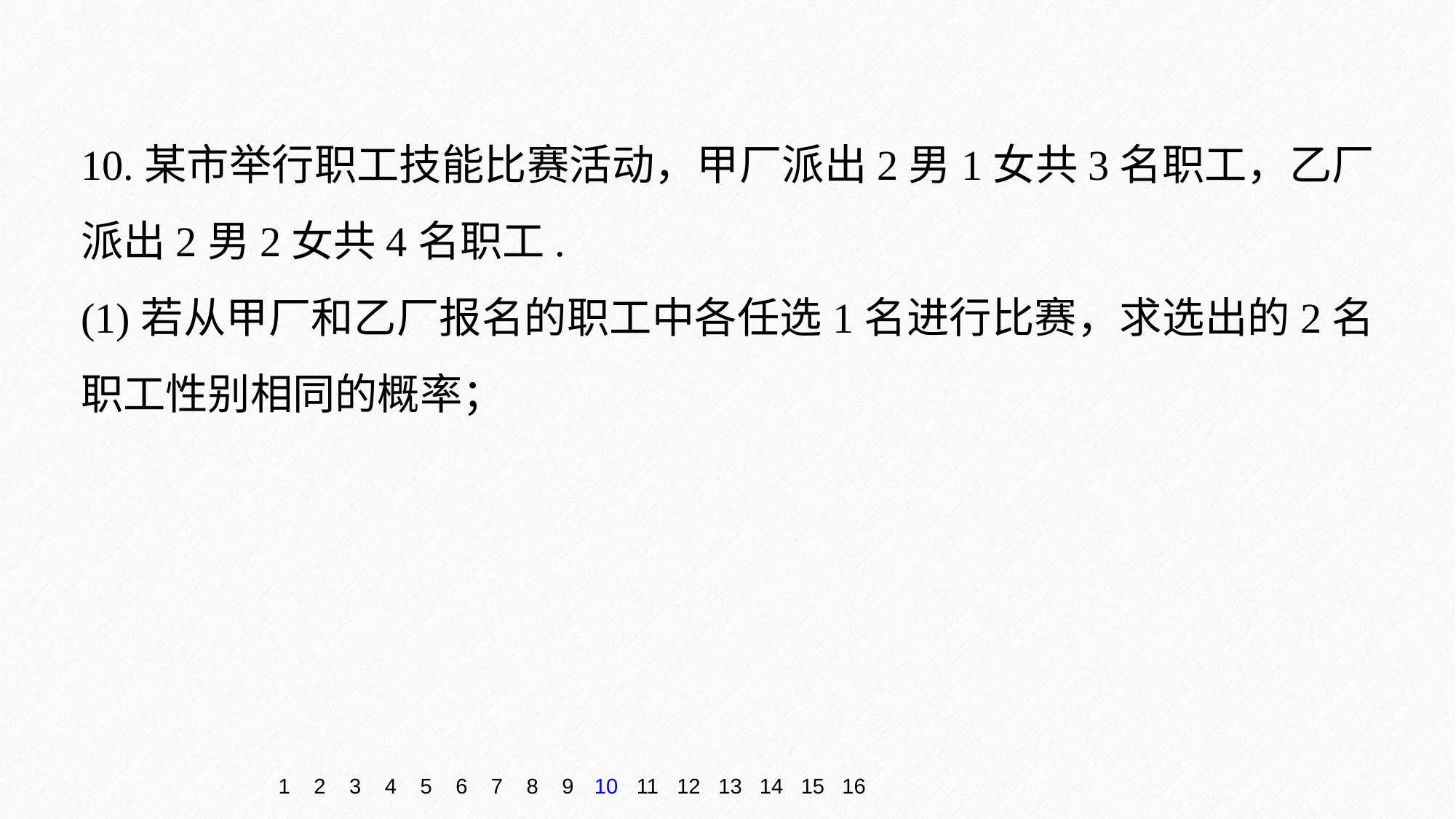

10.某市举行职工技能比赛活动，甲厂派出2男1女共3名职工，乙厂派出2男2女共4名职工.
(1)若从甲厂和乙厂报名的职工中各任选1名进行比赛，求选出的2名职工性别相同的概率；
1
2
3
4
5
6
7
8
9
10
11
12
13
14
15
16